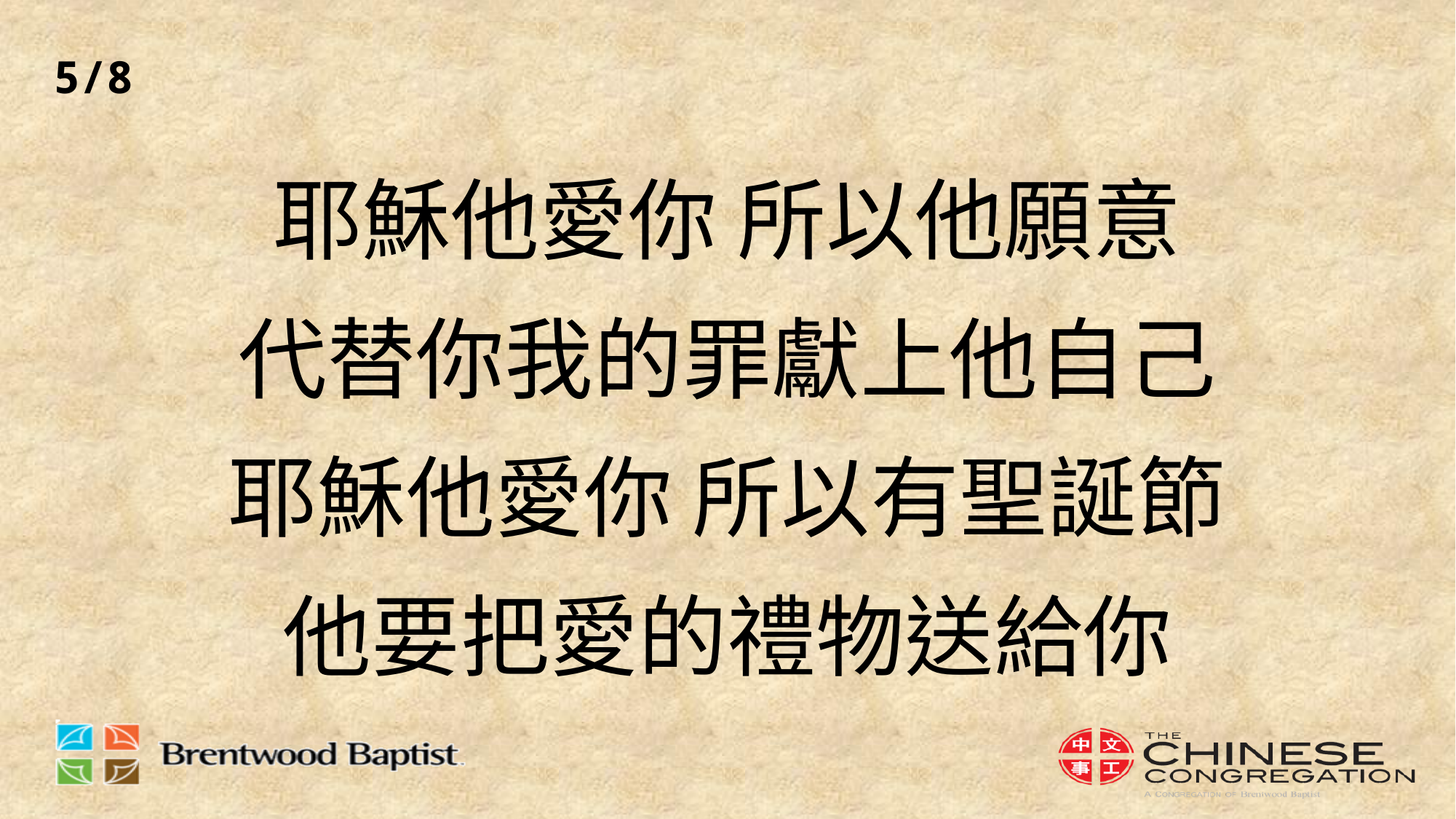

5/8
# 耶穌他愛你 所以他願意 代替你我的罪獻上他自己 耶穌他愛你 所以有聖誕節 他要把愛的禮物送給你